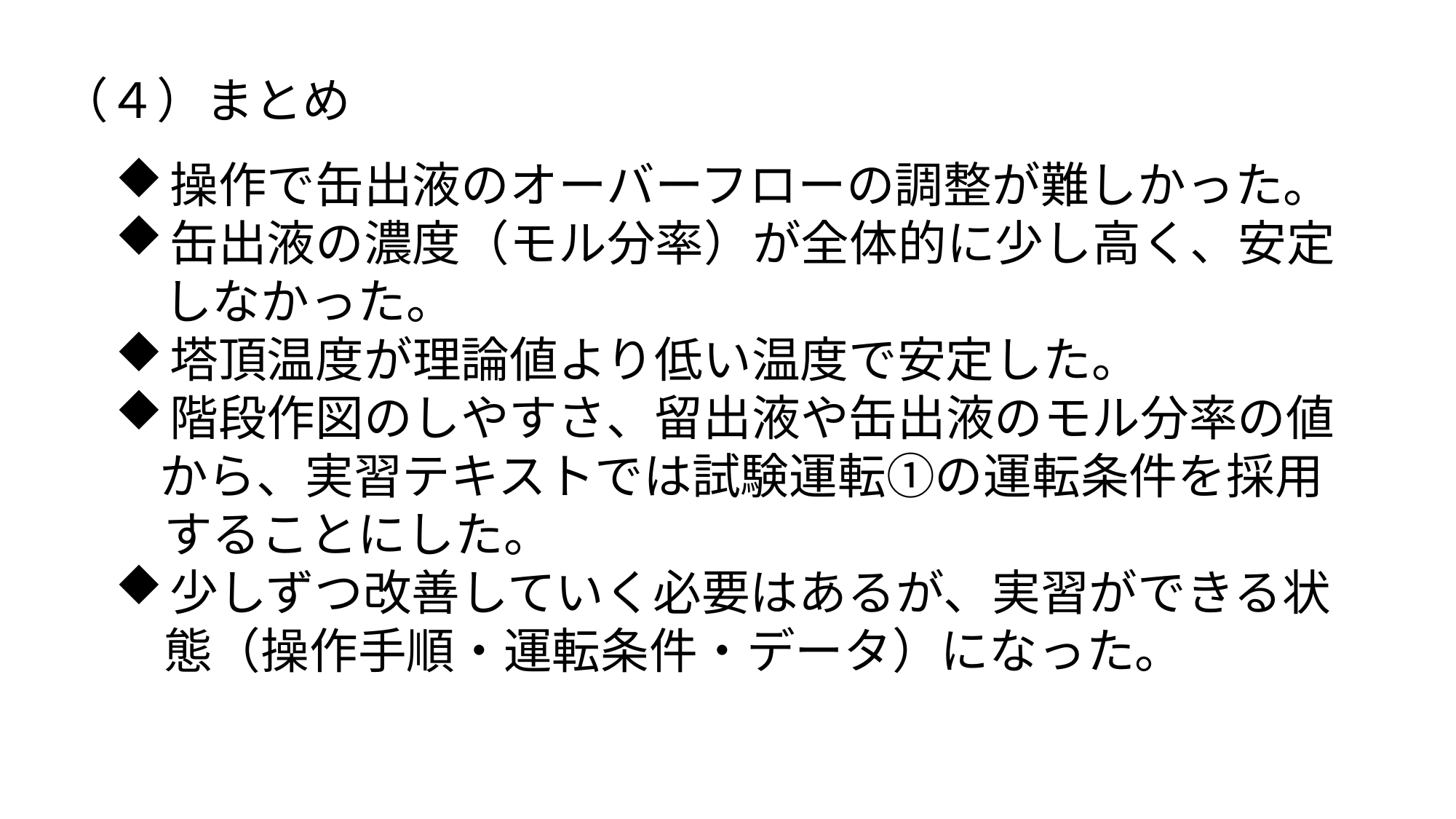

（４）まとめ
操作で缶出液のオーバーフローの調整が難しかった。
缶出液の濃度（モル分率）が全体的に少し高く、安定
　しなかった。
塔頂温度が理論値より低い温度で安定した。
階段作図のしやすさ、留出液や缶出液のモル分率の値
   から、実習テキストでは試験運転①の運転条件を採用
　することにした。
少しずつ改善していく必要はあるが、実習ができる状
　態（操作手順・運転条件・データ）になった。